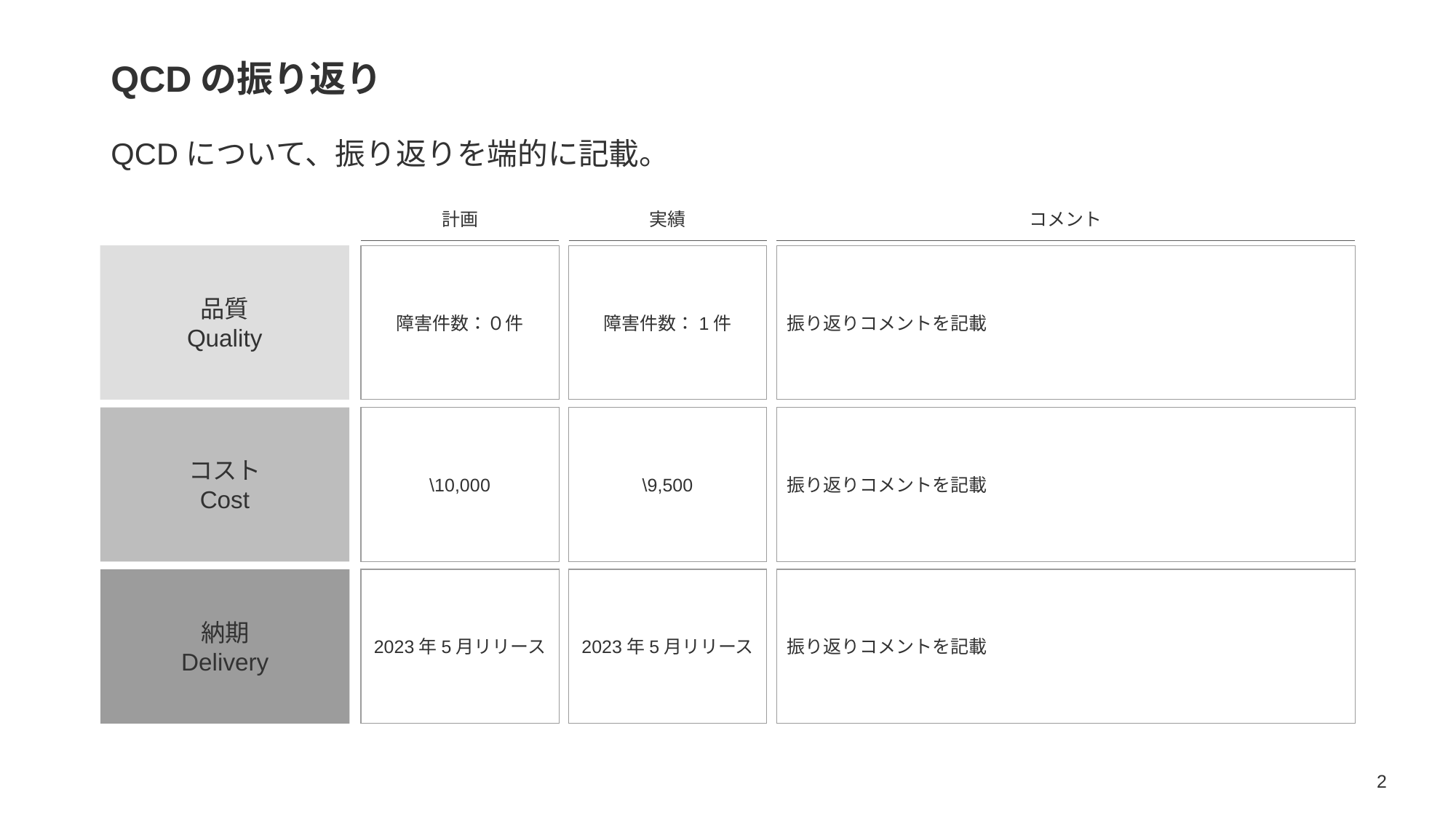

# QCDの振り返り
QCDについて、振り返りを端的に記載。
計画
実績
コメント
障害件数：０件
障害件数：1件
振り返りコメントを記載
品質
Quality
コスト
Cost
\10,000
\9,500
振り返りコメントを記載
納期
Delivery
2023年5月リリース
2023年5月リリース
振り返りコメントを記載
2